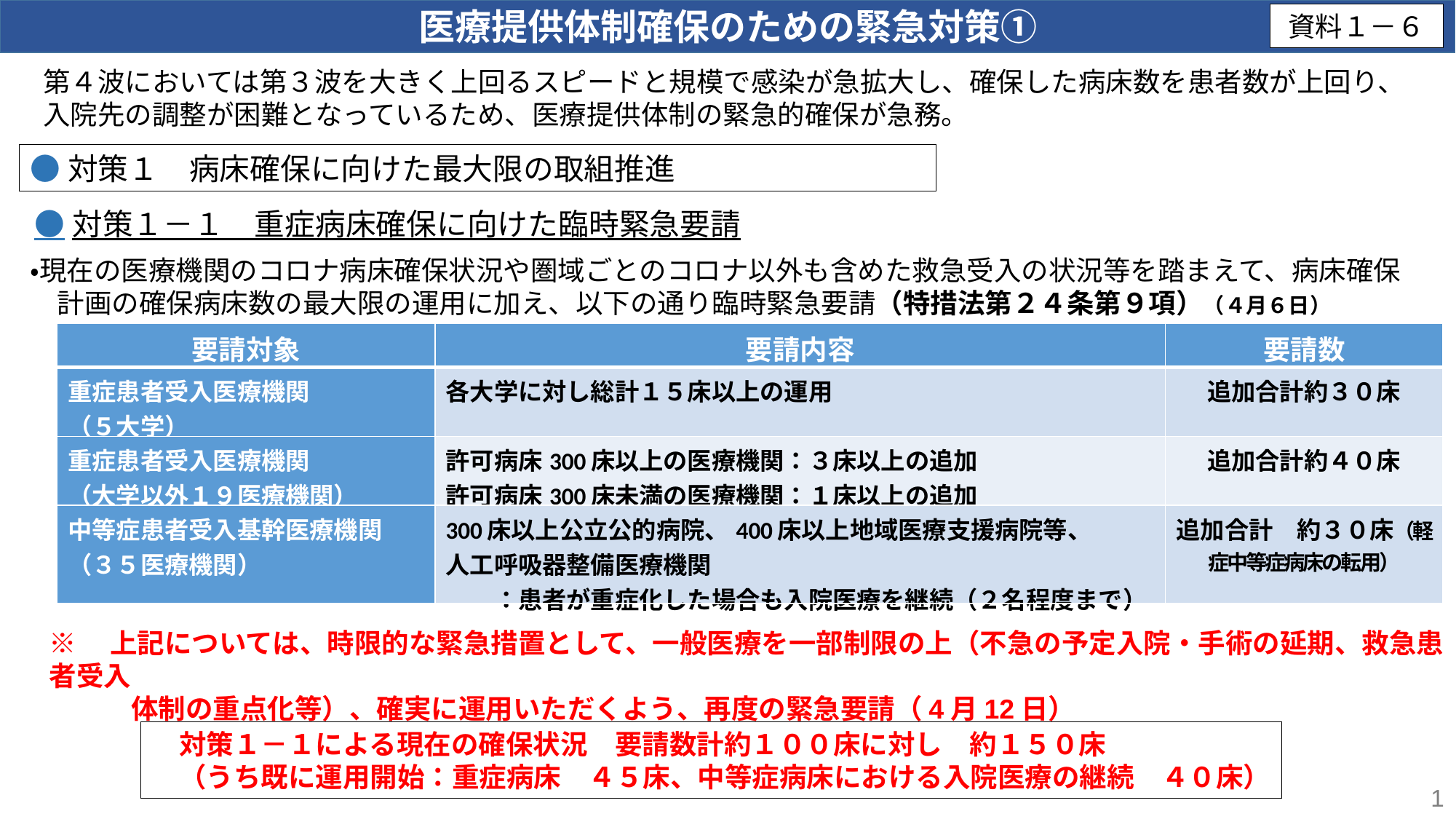

医療提供体制確保のための緊急対策①
資料１－６
第４波においては第３波を大きく上回るスピードと規模で感染が急拡大し、確保した病床数を患者数が上回り、入院先の調整が困難となっているため、医療提供体制の緊急的確保が急務。
●対策１　病床確保に向けた最大限の取組推進
●対策１－１　重症病床確保に向けた臨時緊急要請
・現在の医療機関のコロナ病床確保状況や圏域ごとのコロナ以外も含めた救急受入の状況等を踏まえて、病床確保
　計画の確保病床数の最大限の運用に加え、以下の通り臨時緊急要請（特措法第２４条第９項）（４月６日）
| 要請対象 | 要請内容 | 要請数 |
| --- | --- | --- |
| 重症患者受入医療機関 （５大学） | 各大学に対し総計１５床以上の運用 | 追加合計約３０床 |
| 重症患者受入医療機関 （大学以外１９医療機関） | 許可病床300床以上の医療機関：３床以上の追加 許可病床300床未満の医療機関：１床以上の追加 | 追加合計約４０床 |
| 中等症患者受入基幹医療機関 （３５医療機関） | 300床以上公立公的病院、400床以上地域医療支援病院等、 人工呼吸器整備医療機関 　　：患者が重症化した場合も入院医療を継続（２名程度まで） | 追加合計　約３０床（軽症中等症病床の転用） |
※　上記については、時限的な緊急措置として、一般医療を一部制限の上（不急の予定入院・手術の延期、救急患者受入
　　　体制の重点化等）、確実に運用いただくよう、再度の緊急要請（4月12日）
　対策１－１による現在の確保状況　要請数計約１００床に対し　約１５０床
　（うち既に運用開始：重症病床　４５床、中等症病床における入院医療の継続　４０床）
1